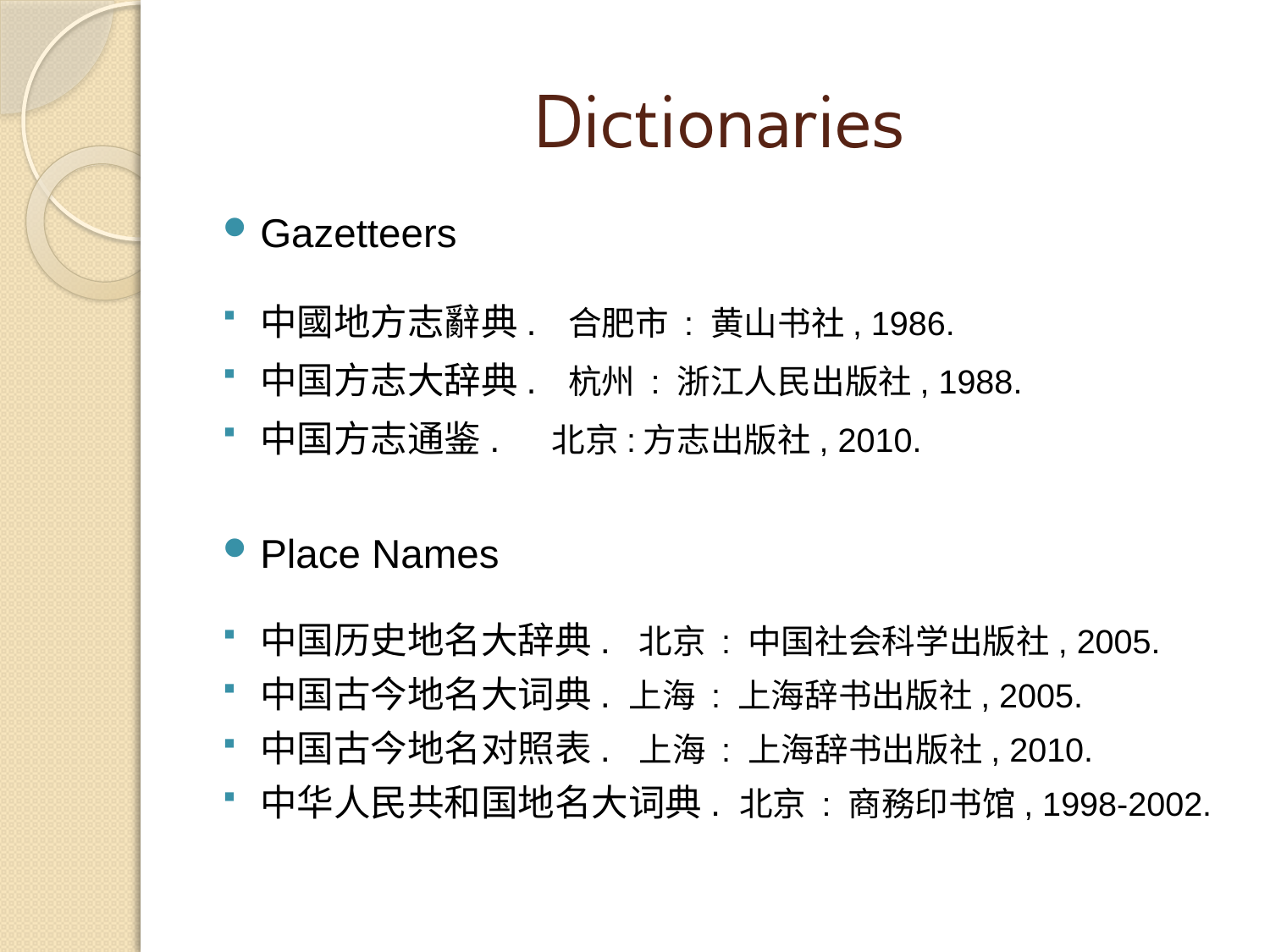

# Dictionaries
Gazetteers

中國地方志辭典.  合肥市 : 黄山书社, 1986.
中国方志大辞典.  杭州 : 浙江人民出版社, 1988.
中国方志通鉴.    北京:方志出版社, 2010.

Place Names

中国历史地名大辞典.  北京 : 中国社会科学出版社, 2005.
中国古今地名大词典. 上海 : 上海辞书出版社, 2005.
中国古今地名对照表.  上海 : 上海辞书出版社, 2010.
中华人民共和国地名大词典. 北京 : 商務印书馆, 1998-2002.